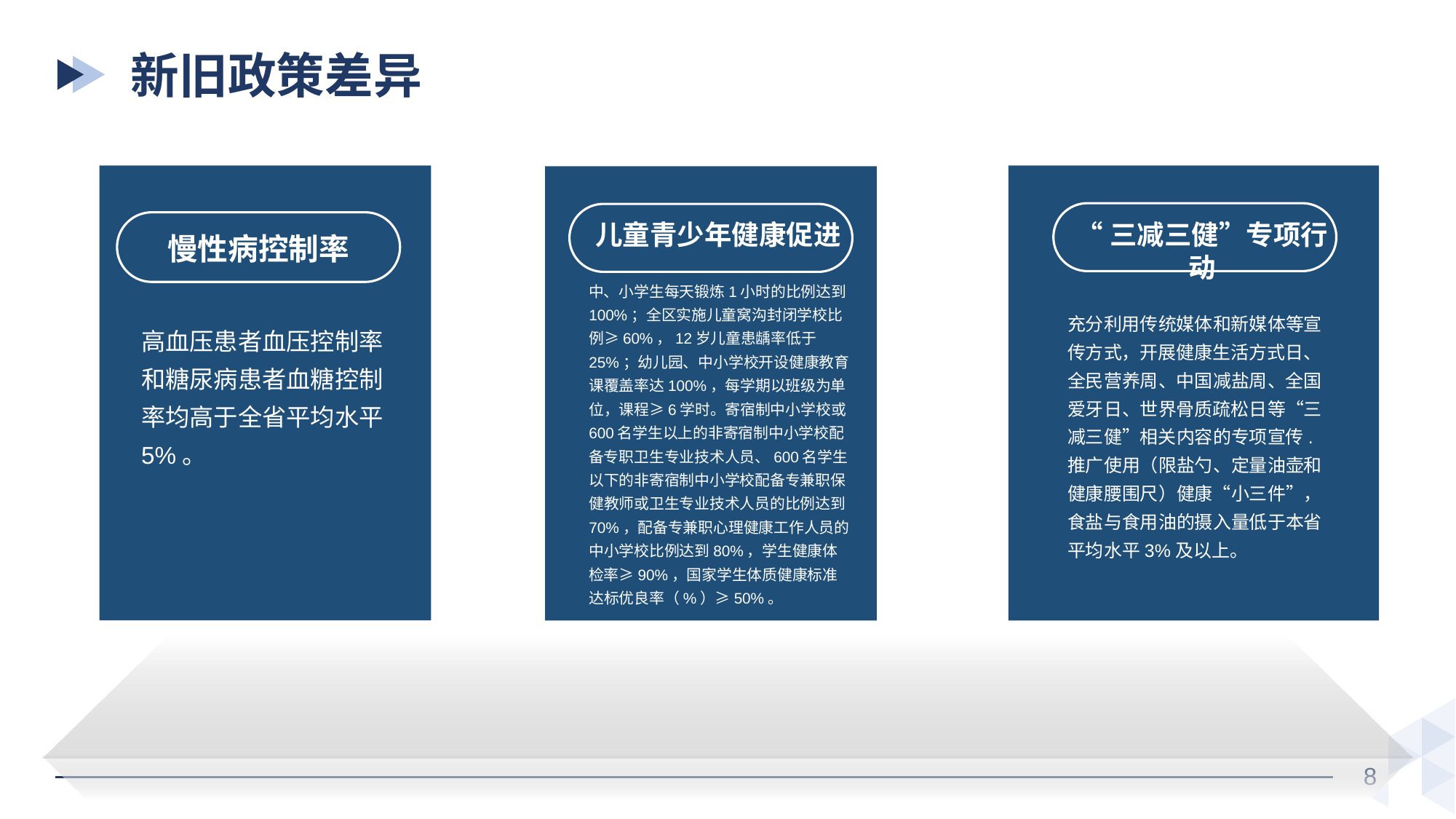

新旧政策差异

慢性病控制率
高血压患者血压控制率和糖尿病患者血糖控制率均高于全省平均水平5%。

“三减三健”专项行动
充分利用传统媒体和新媒体等宣传方式，开展健康生活方式日、全民营养周、中国减盐周、全国爱牙日、世界骨质疏松日等“三减三健”相关内容的专项宣传.推广使用（限盐勺、定量油壶和健康腰围尺）健康“小三件”，食盐与食用油的摄入量低于本省平均水平3%及以上。

儿童青少年健康促进
中、小学生每天锻炼1小时的比例达到100%；全区实施儿童窝沟封闭学校比例≥60%，12岁儿童患龋率低于25%；幼儿园、中小学校开设健康教育课覆盖率达100%，每学期以班级为单位，课程≥6学时。寄宿制中小学校或600名学生以上的非寄宿制中小学校配备专职卫生专业技术人员、600名学生以下的非寄宿制中小学校配备专兼职保健教师或卫生专业技术人员的比例达到70%，配备专兼职心理健康工作人员的中小学校比例达到80%，学生健康体检率≥90%，国家学生体质健康标准达标优良率（%）≥50%。